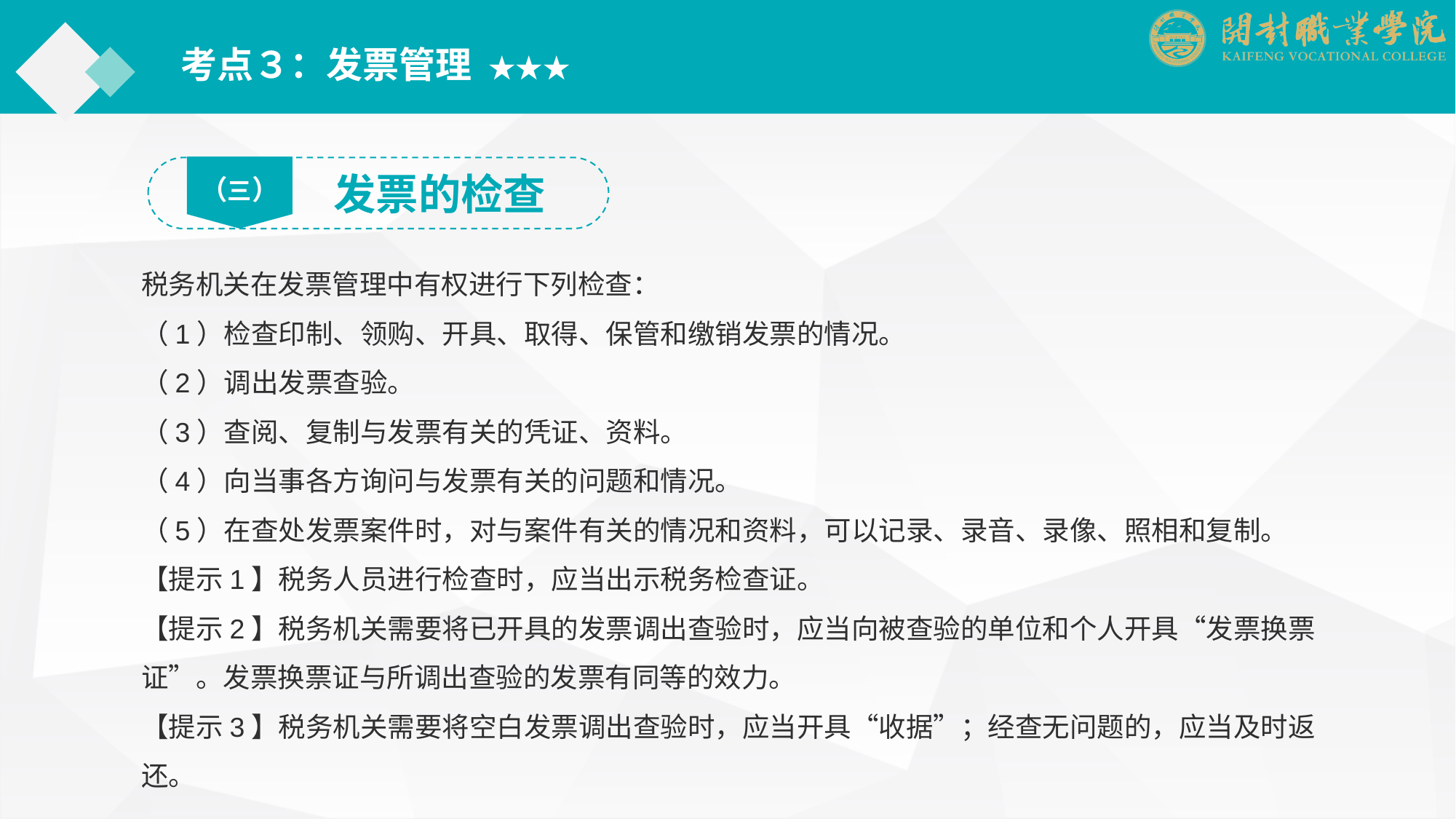

考点３：发票管理  ★★★
（三）

发票的检查
税务机关在发票管理中有权进行下列检查：
（1）检查印制、领购、开具、取得、保管和缴销发票的情况。
（2）调出发票查验。
（3）查阅、复制与发票有关的凭证、资料。
（4）向当事各方询问与发票有关的问题和情况。
（5）在查处发票案件时，对与案件有关的情况和资料，可以记录、录音、录像、照相和复制。
【提示1】税务人员进行检查时，应当出示税务检查证。
【提示2】税务机关需要将已开具的发票调出查验时，应当向被查验的单位和个人开具“发票换票证”。发票换票证与所调出查验的发票有同等的效力。
【提示3】税务机关需要将空白发票调出查验时，应当开具“收据”；经查无问题的，应当及时返还。